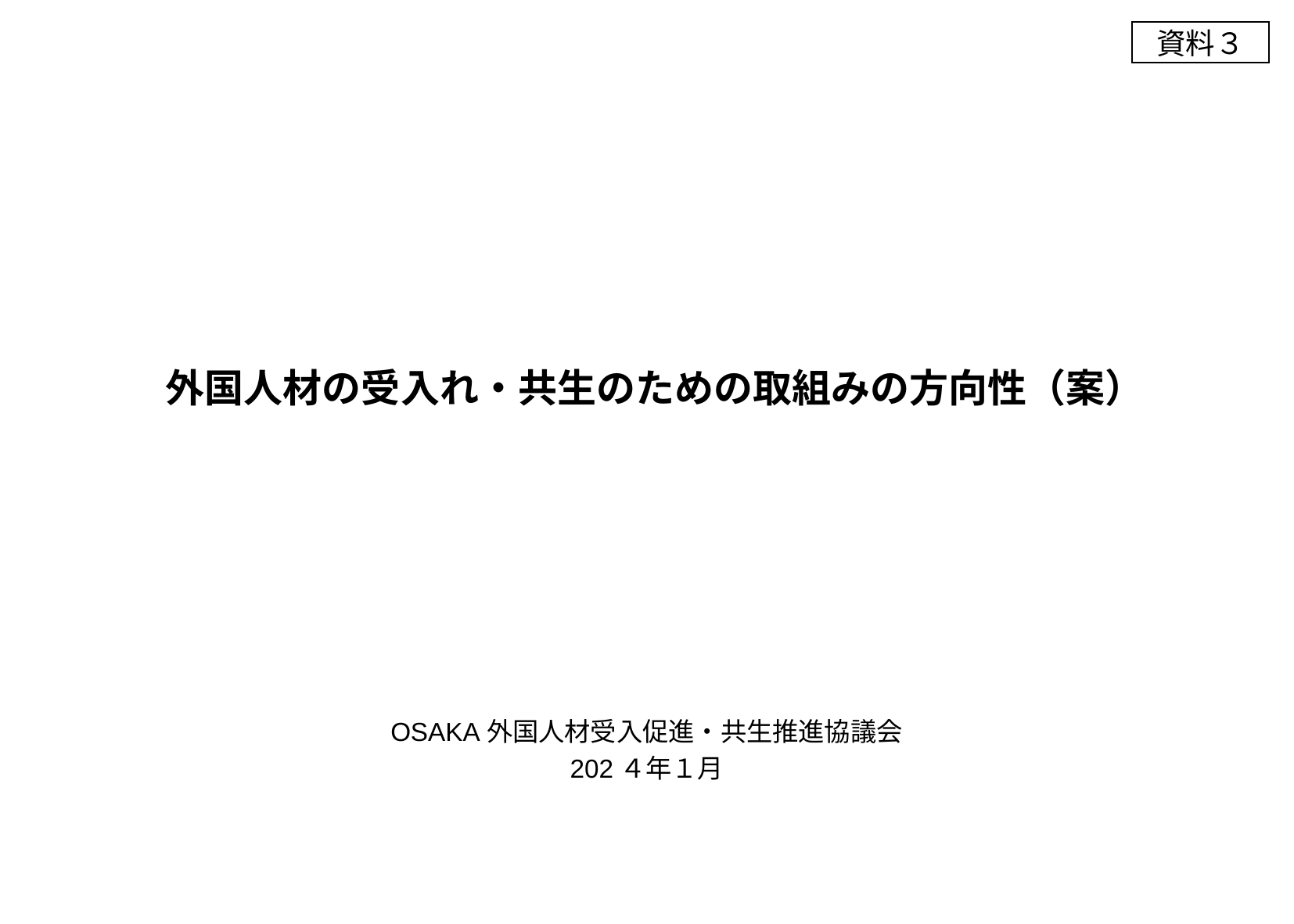

資料３
# 外国人材の受入れ・共生のための取組みの方向性（案）

OSAKA外国人材受入促進・共生推進協議会
202４年１月